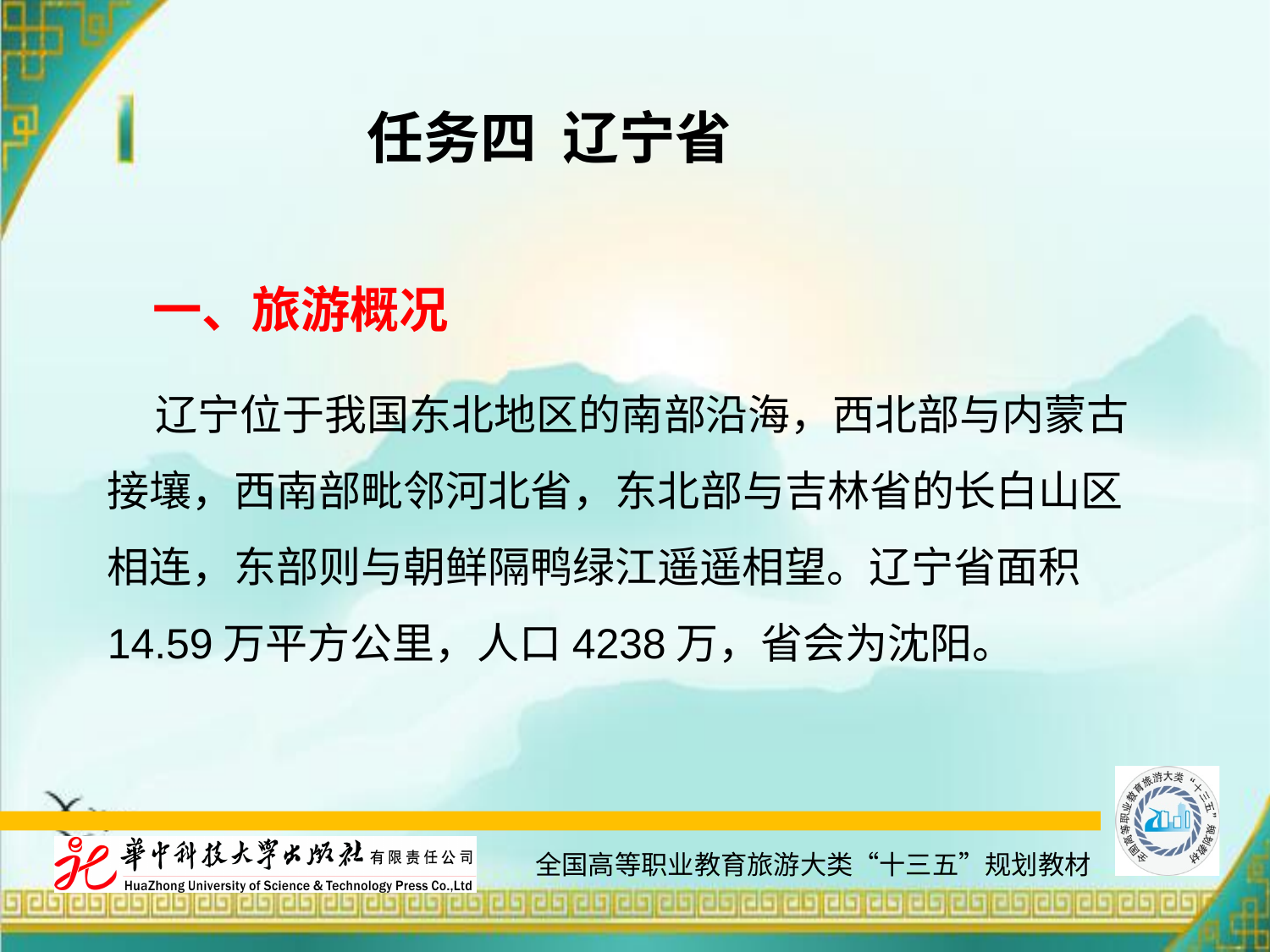

任务四  辽宁省
   一、旅游概况

    辽宁位于我国东北地区的南部沿海，西北部与内蒙古接壤，西南部毗邻河北省，东北部与吉林省的长白山区相连，东部则与朝鲜隔鸭绿江遥遥相望。辽宁省面积14.59万平方公里，人口4238万，省会为沈阳。